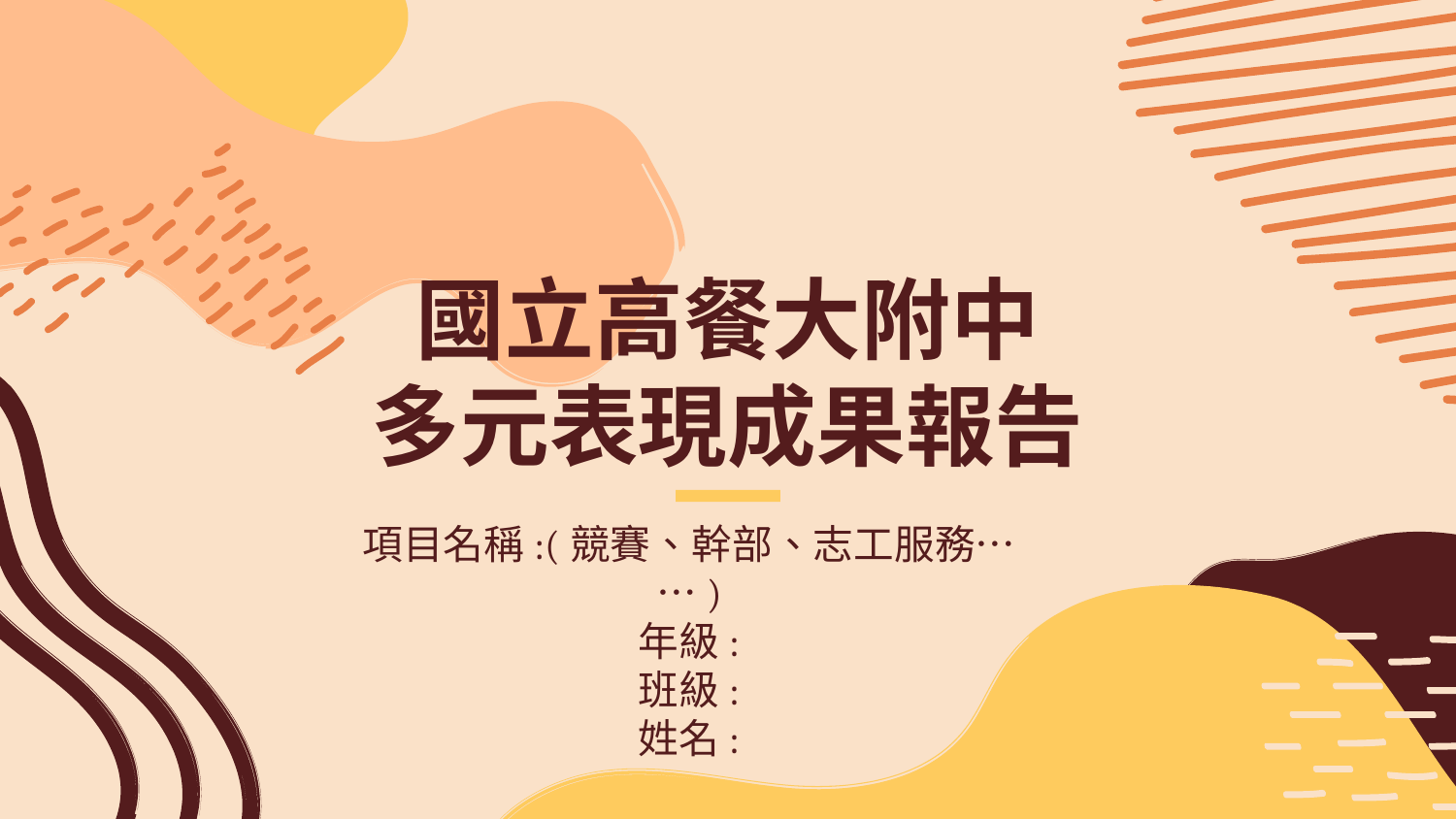

# 國立高餐大附中 多元表現成果報告

項目名稱:(競賽、幹部、志工服務……)
年級:
班級:
姓名: